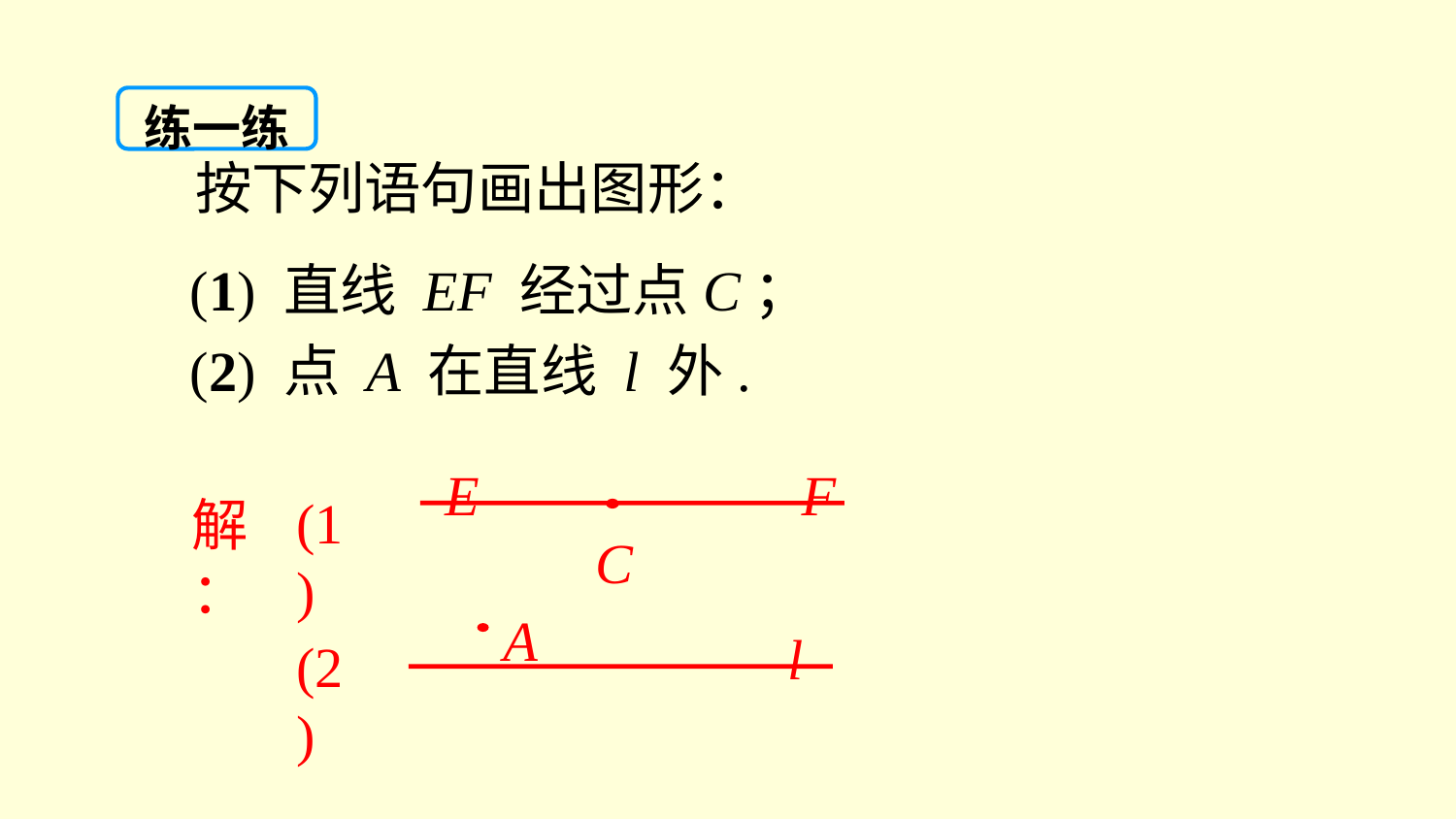

按下列语句画出图形：
  (1) 直线 EF 经过点C；
  (2) 点 A 在直线 l 外.
练一练
E
F
(1)
解：

C
A
l
(2)